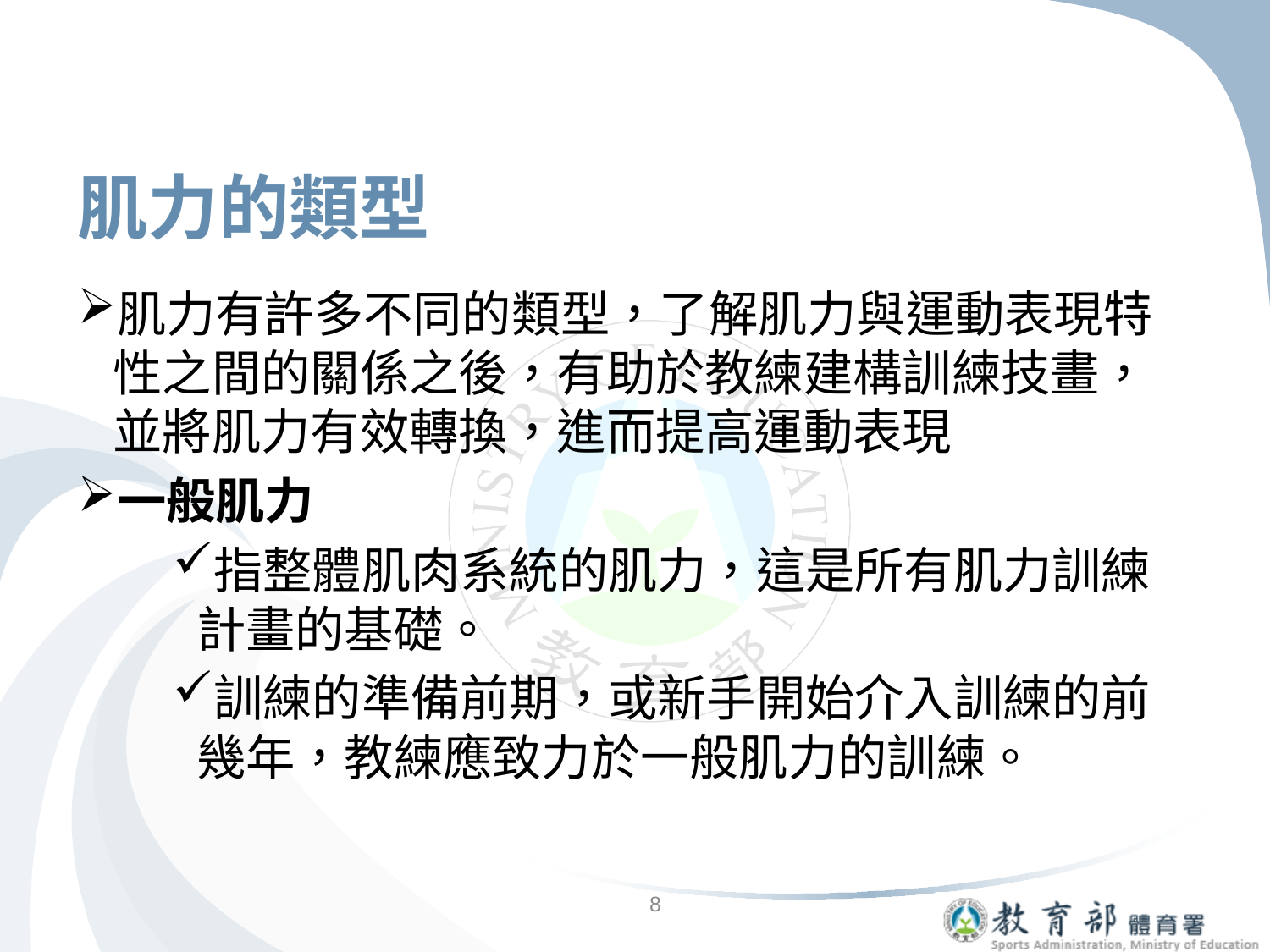

# 肌力的類型
肌力有許多不同的類型，了解肌力與運動表現特性之間的關係之後，有助於教練建構訓練技畫，並將肌力有效轉換，進而提高運動表現
一般肌力
指整體肌肉系統的肌力，這是所有肌力訓練計畫的基礎。
訓練的準備前期，或新手開始介入訓練的前幾年，教練應致力於一般肌力的訓練。
8